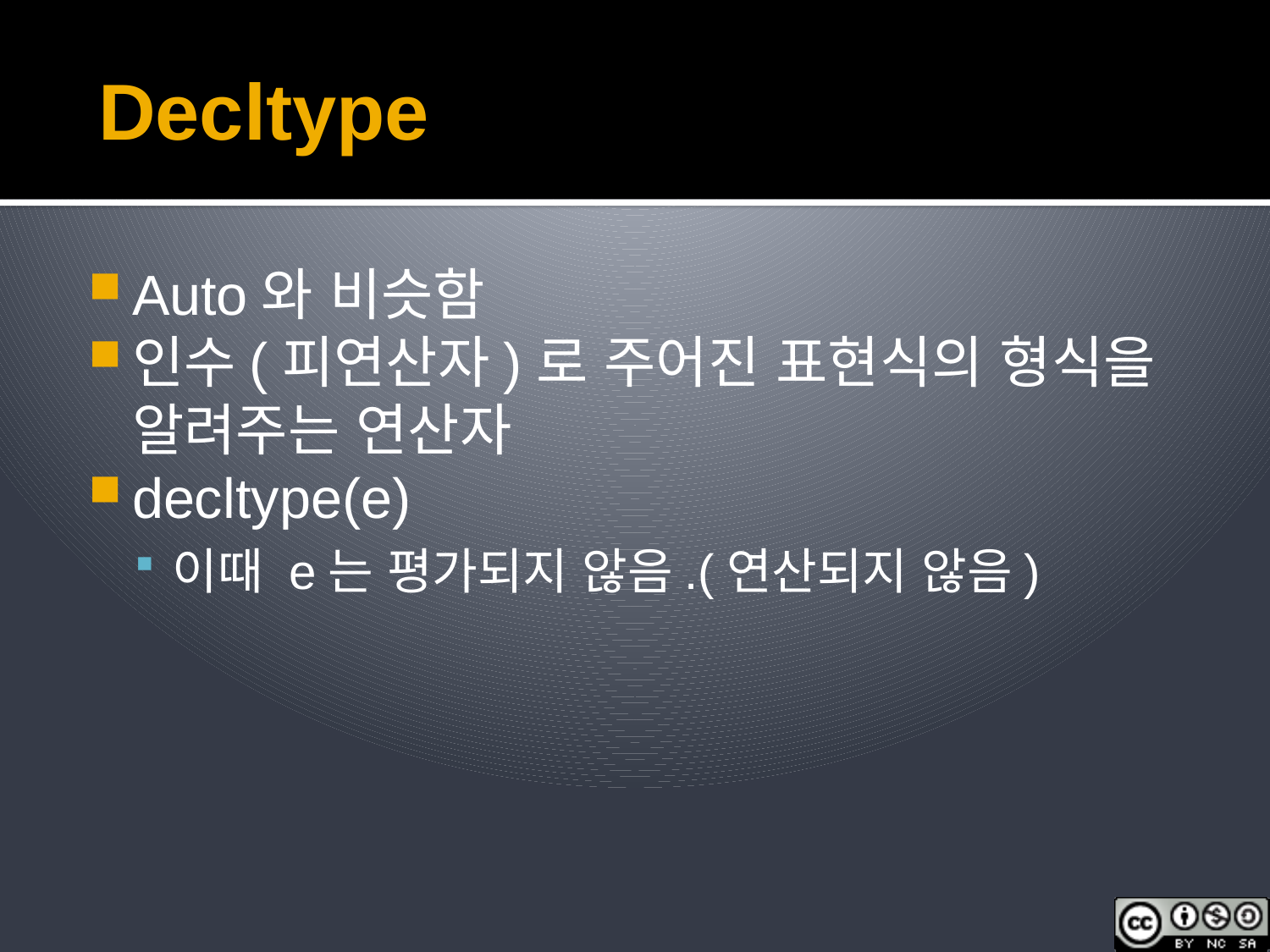

# Decltype
Auto와 비슷함
인수(피연산자)로 주어진 표현식의 형식을 알려주는 연산자
decltype(e)
이때 e는 평가되지 않음.(연산되지 않음)